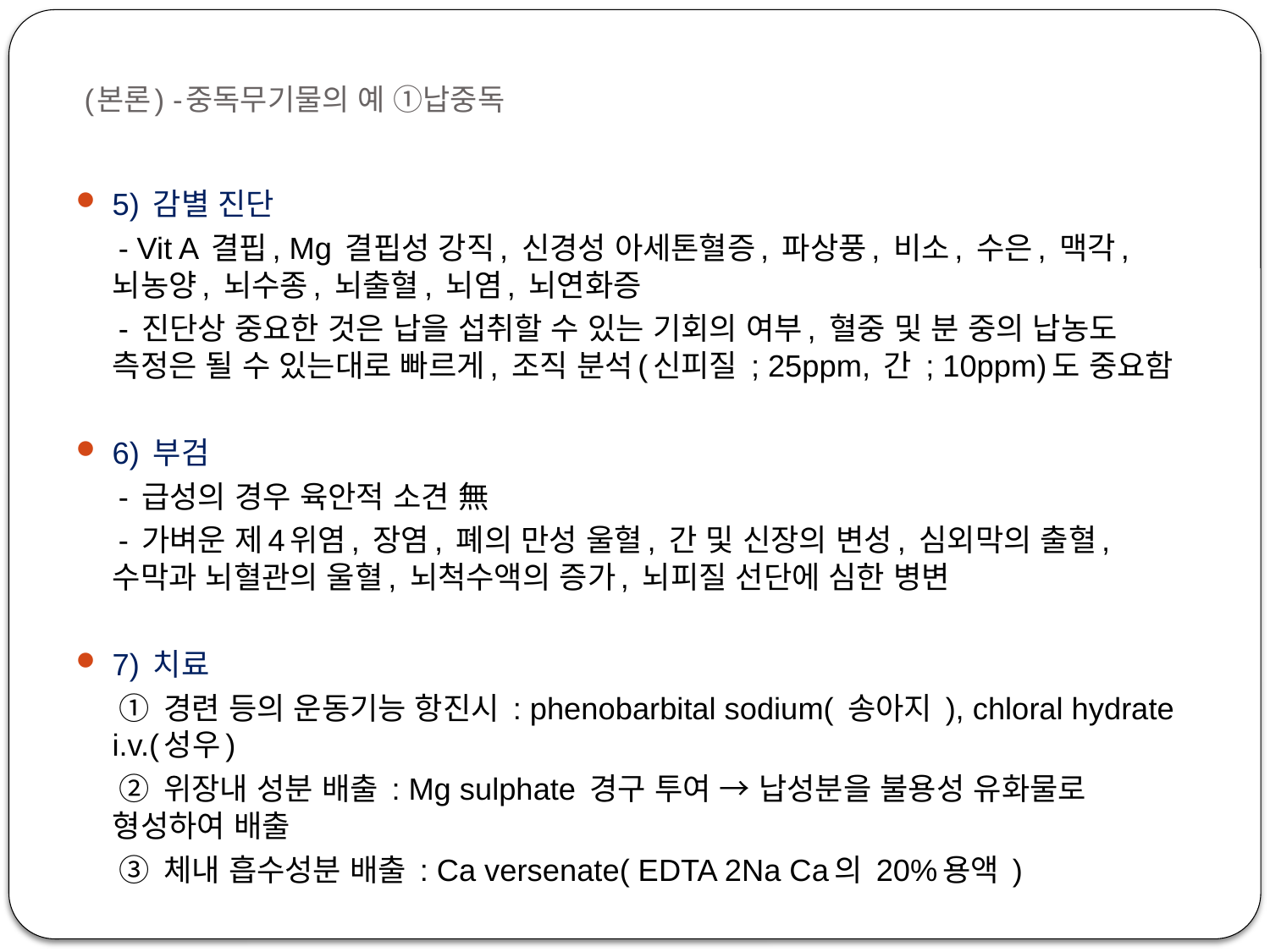

# (본론) -중독무기물의 예 ①납중독
5) 감별 진단
     - Vit A 결핍, Mg 결핍성 강직, 신경성 아세톤혈증, 파상풍, 비소, 수은, 맥각, 뇌농양, 뇌수종, 뇌출혈, 뇌염, 뇌연화증
     - 진단상 중요한 것은 납을 섭취할 수 있는 기회의 여부, 혈중 및 분 중의 납농도 측정은 될 수 있는대로 빠르게, 조직 분석(신피질 ; 25ppm, 간 ; 10ppm)도 중요함

6) 부검
     - 급성의 경우 육안적 소견 無
     - 가벼운 제4위염, 장염, 폐의 만성 울혈, 간 및 신장의 변성, 심외막의 출혈, 수막과 뇌혈관의 울혈, 뇌척수액의 증가, 뇌피질 선단에 심한 병변

7) 치료
     ① 경련 등의 운동기능 항진시 : phenobarbital sodium( 송아지 ), chloral hydrate i.v.(성우)
     ② 위장내 성분 배출 : Mg sulphate 경구 투여 → 납성분을 불용성 유화물로 형성하여 배출
     ③ 체내 흡수성분 배출 : Ca versenate( EDTA 2Na Ca의 20%용액 )